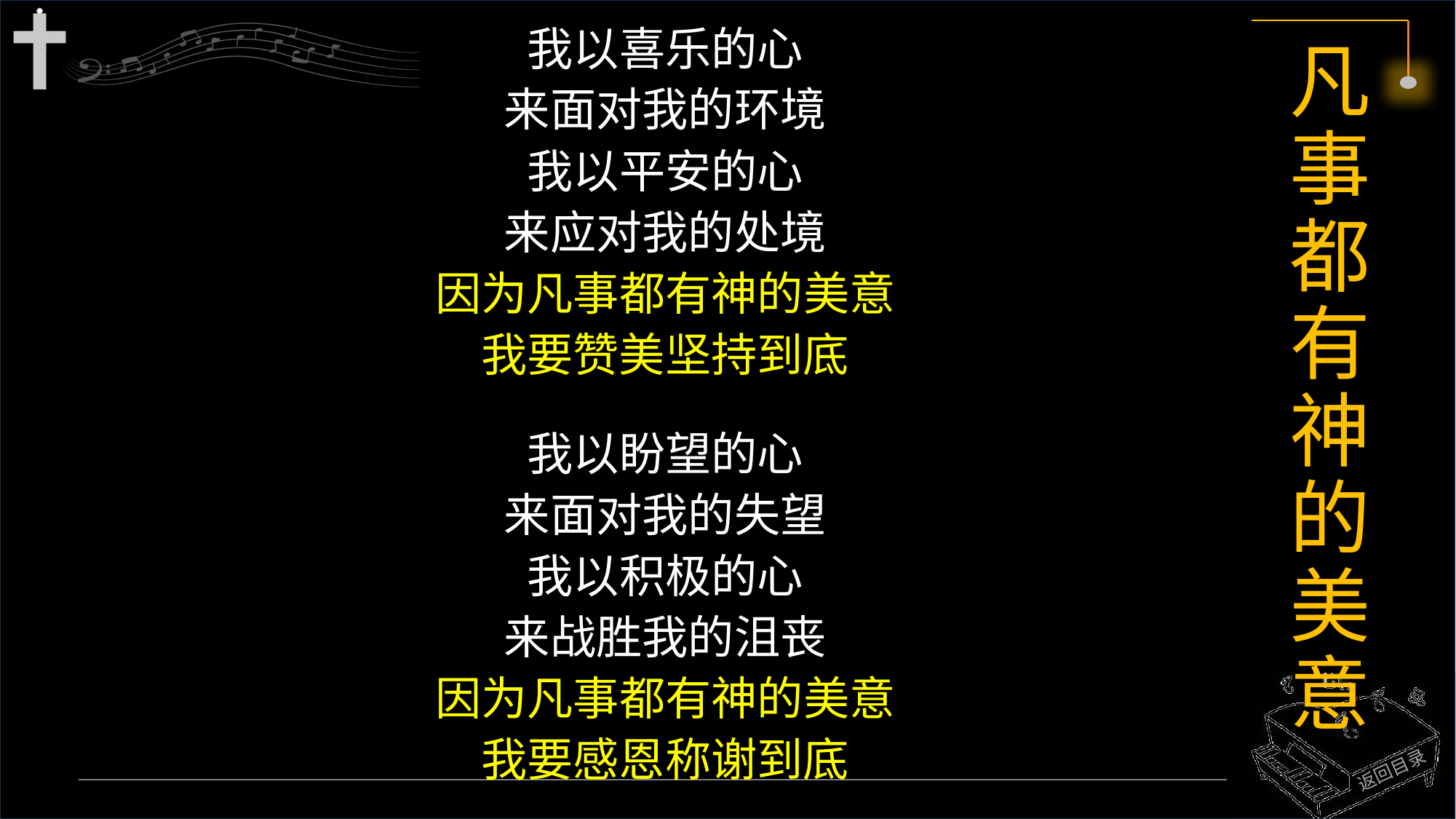

我以喜乐的心
来面对我的环境
我以平安的心
来应对我的处境
因为凡事都有神的美意
我要赞美坚持到底

我以盼望的心
来面对我的失望
我以积极的心
来战胜我的沮丧
因为凡事都有神的美意
我要感恩称谢到底
# 凡事都有神的美意